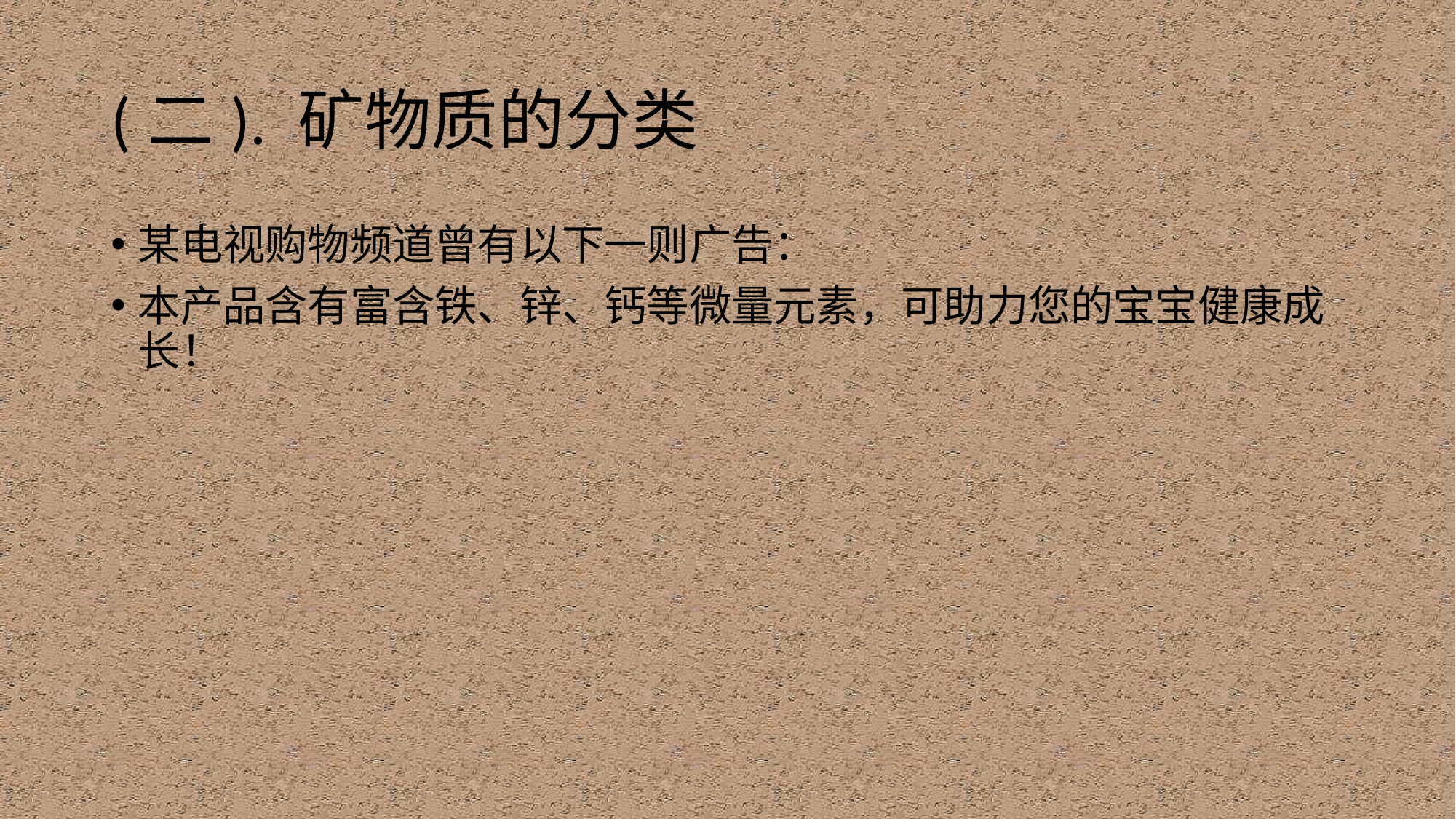

# (二). 矿物质的分类
某电视购物频道曾有以下一则广告：
本产品含有富含铁、锌、钙等微量元素，可助力您的宝宝健康成长！